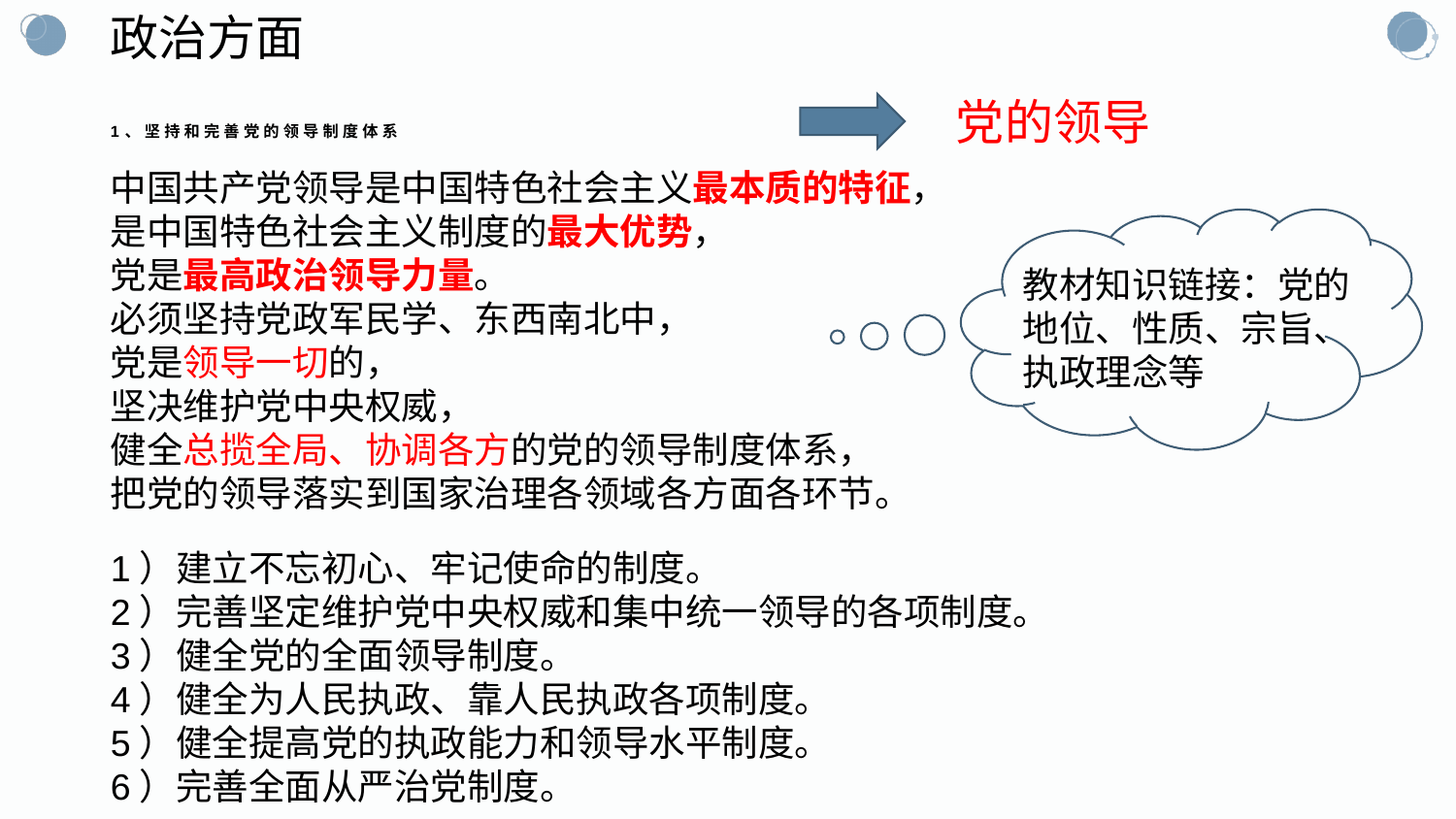

政治方面
党的领导

# 1、坚持和完善党的领导制度体系
中国共产党领导是中国特色社会主义最本质的特征，
是中国特色社会主义制度的最大优势，
党是最高政治领导力量。
必须坚持党政军民学、东西南北中，
党是领导一切的，
坚决维护党中央权威，
健全总揽全局、协调各方的党的领导制度体系，
把党的领导落实到国家治理各领域各方面各环节。

教材知识链接：党的地位、性质、宗旨、执政理念等
1）建立不忘初心、牢记使命的制度。
2）完善坚定维护党中央权威和集中统一领导的各项制度。
3）健全党的全面领导制度。
4）健全为人民执政、靠人民执政各项制度。
5）健全提高党的执政能力和领导水平制度。
6）完善全面从严治党制度。